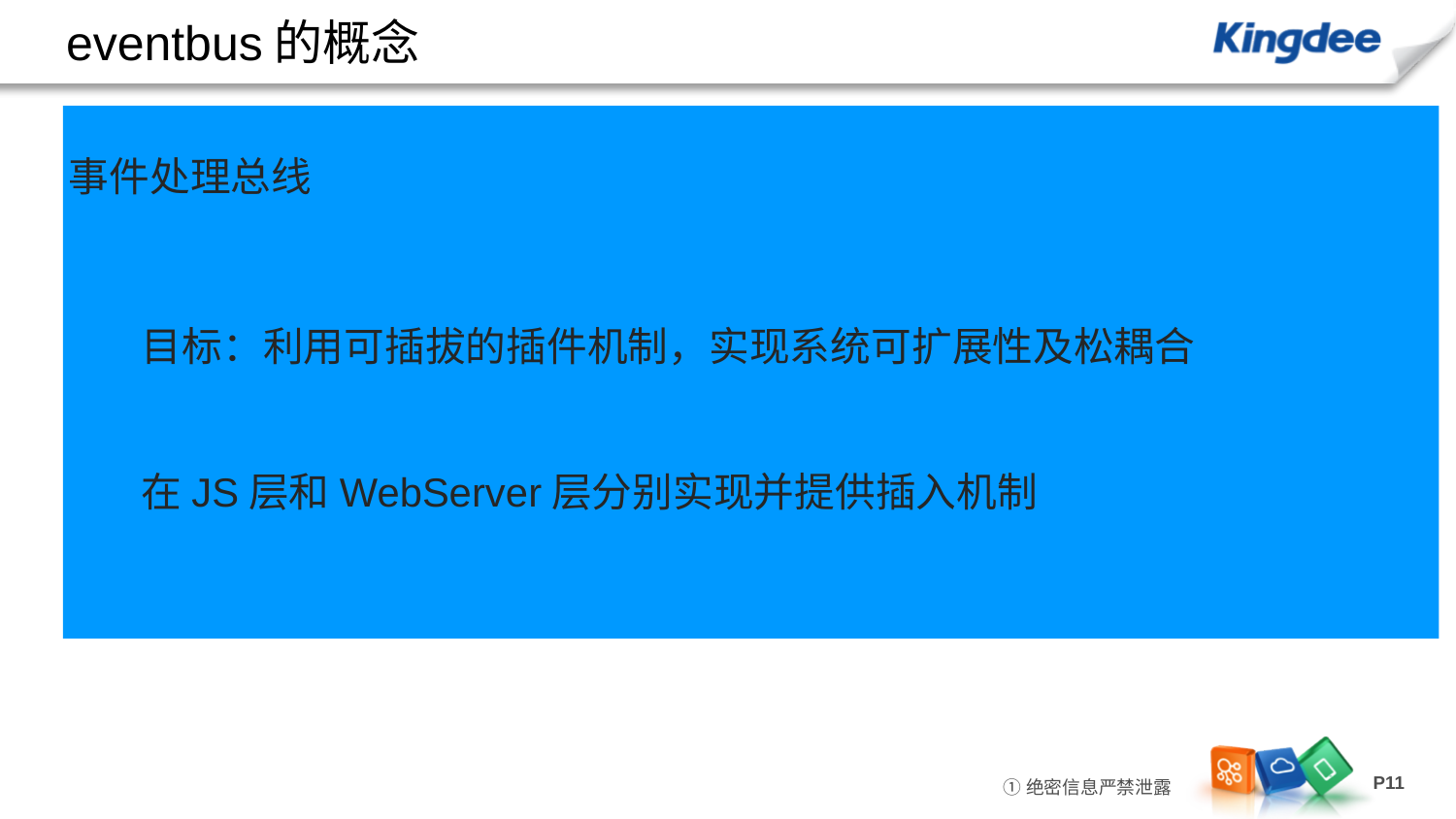

# eventbus的概念
事件处理总线

目标：利用可插拔的插件机制，实现系统可扩展性及松耦合

在JS层和WebServer层分别实现并提供插入机制